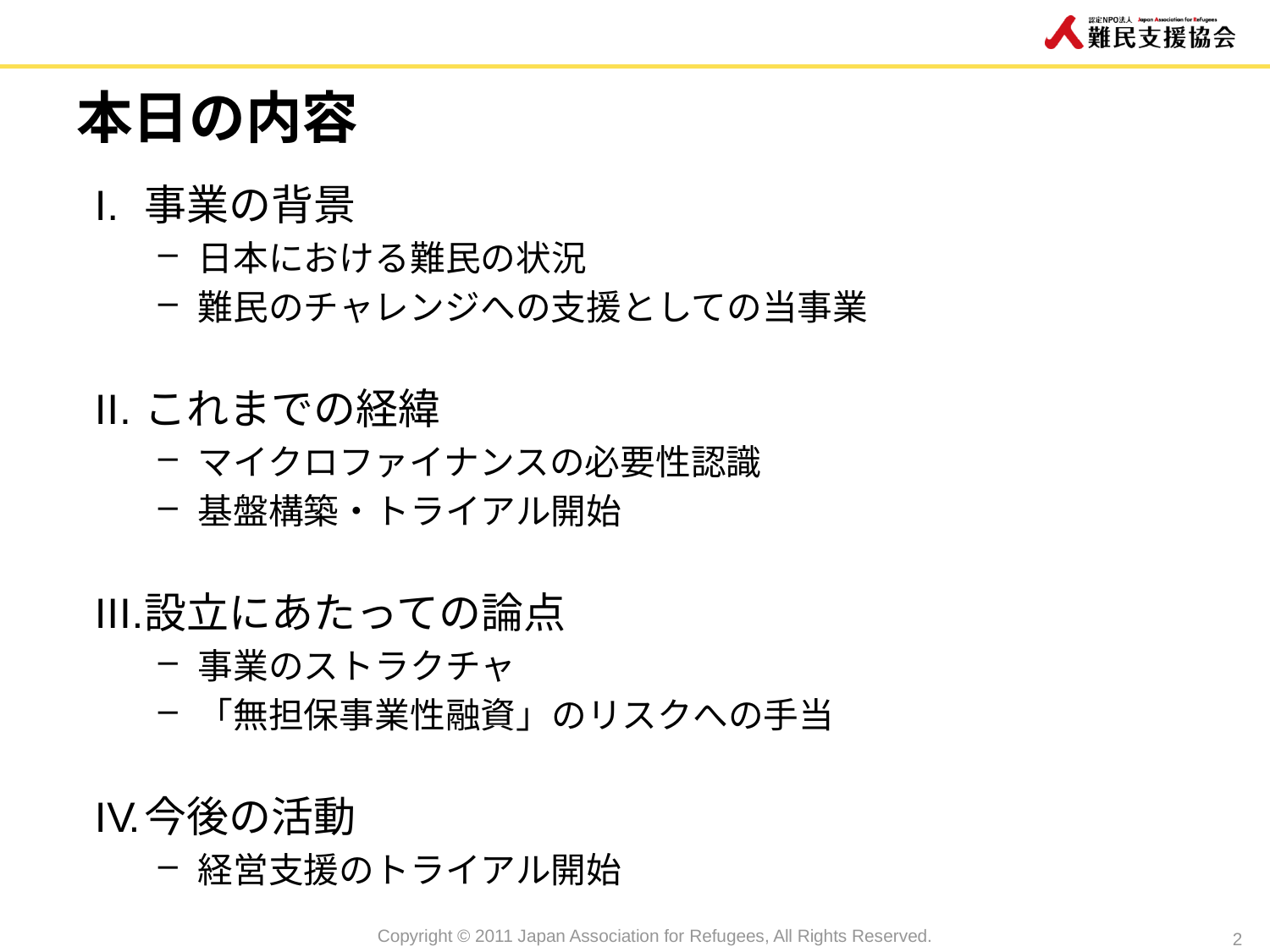

# 本日の内容
事業の背景
日本における難民の状況
難民のチャレンジへの支援としての当事業

これまでの経緯
マイクロファイナンスの必要性認識
基盤構築・トライアル開始

設立にあたっての論点
事業のストラクチャ
「無担保事業性融資」のリスクへの手当

今後の活動
経営支援のトライアル開始
2